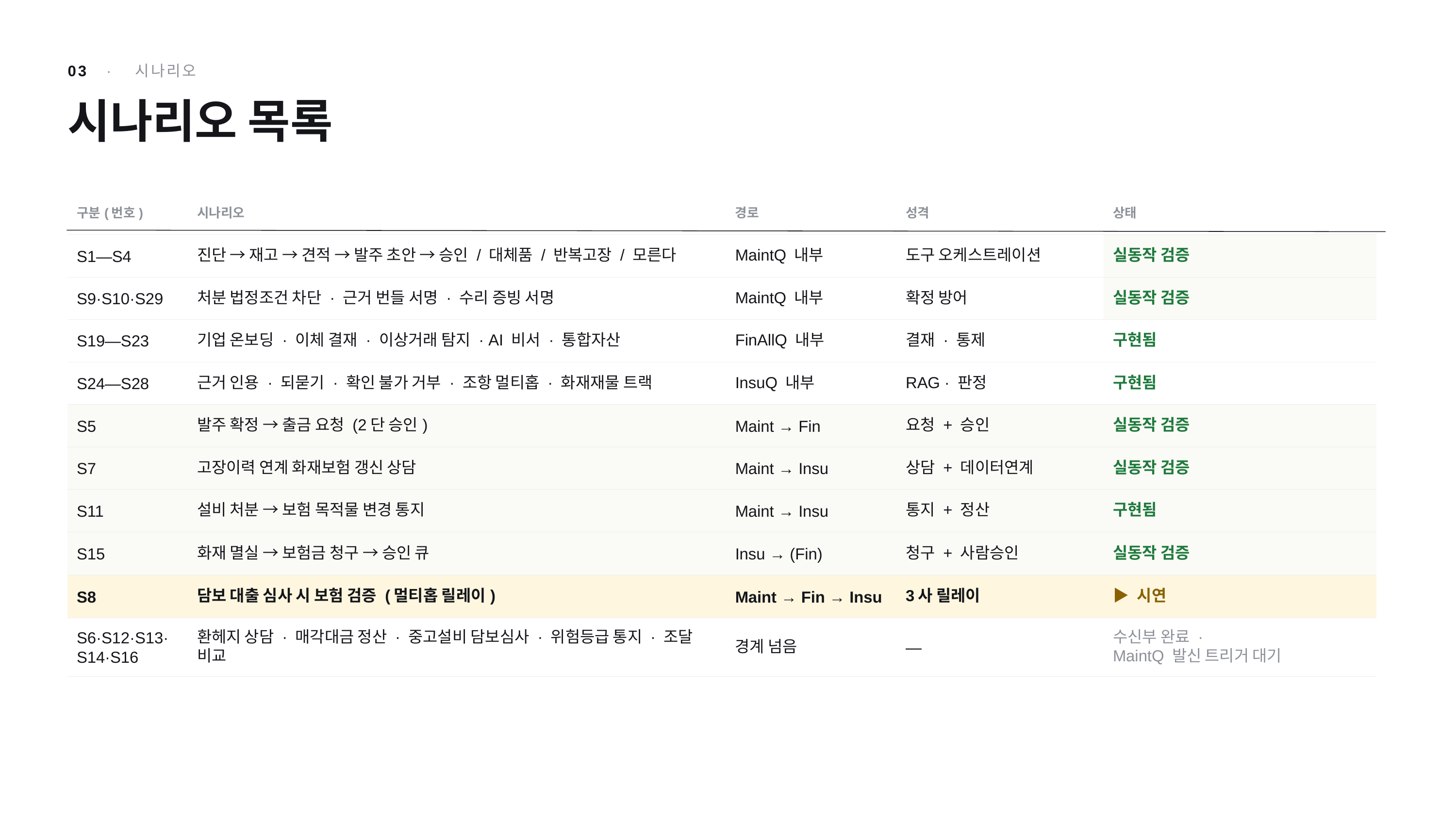

03   ·   시나리오
시나리오 목록
| 구분(번호) | 시나리오 | 경로 | 성격 | 상태 |
| --- | --- | --- | --- | --- |
| S1—S4 | 진단 → 재고 → 견적 → 발주 초안 → 승인 / 대체품 / 반복고장 / 모른다 | MaintQ 내부 | 도구 오케스트레이션 | 실동작 검증 |
| S9·S10·S29 | 처분 법정조건 차단 · 근거 번들 서명 · 수리 증빙 서명 | MaintQ 내부 | 확정 방어 | 실동작 검증 |
| S19—S23 | 기업 온보딩 · 이체 결재 · 이상거래 탐지 · AI 비서 · 통합자산 | FinAllQ 내부 | 결재 · 통제 | 구현됨 |
| S24—S28 | 근거 인용 · 되묻기 · 확인 불가 거부 · 조항 멀티홉 · 화재재물 트랙 | InsuQ 내부 | RAG · 판정 | 구현됨 |
| S5 | 발주 확정 → 출금 요청 (2단 승인) | Maint → Fin | 요청 + 승인 | 실동작 검증 |
| S7 | 고장이력 연계 화재보험 갱신 상담 | Maint → Insu | 상담 + 데이터연계 | 실동작 검증 |
| S11 | 설비 처분 → 보험 목적물 변경 통지 | Maint → Insu | 통지 + 정산 | 구현됨 |
| S15 | 화재 멸실 → 보험금 청구 → 승인 큐 | Insu → (Fin) | 청구 + 사람승인 | 실동작 검증 |
| S8 | 담보 대출 심사 시 보험 검증 (멀티홉 릴레이) | Maint → Fin → Insu | 3사 릴레이 | ▶ 시연 |
| S6·S12·S13·S14·S16 | 환헤지 상담 · 매각대금 정산 · 중고설비 담보심사 · 위험등급 통지 · 조달 비교 | 경계 넘음 | — | 수신부 완료 · MaintQ 발신 트리거 대기 |